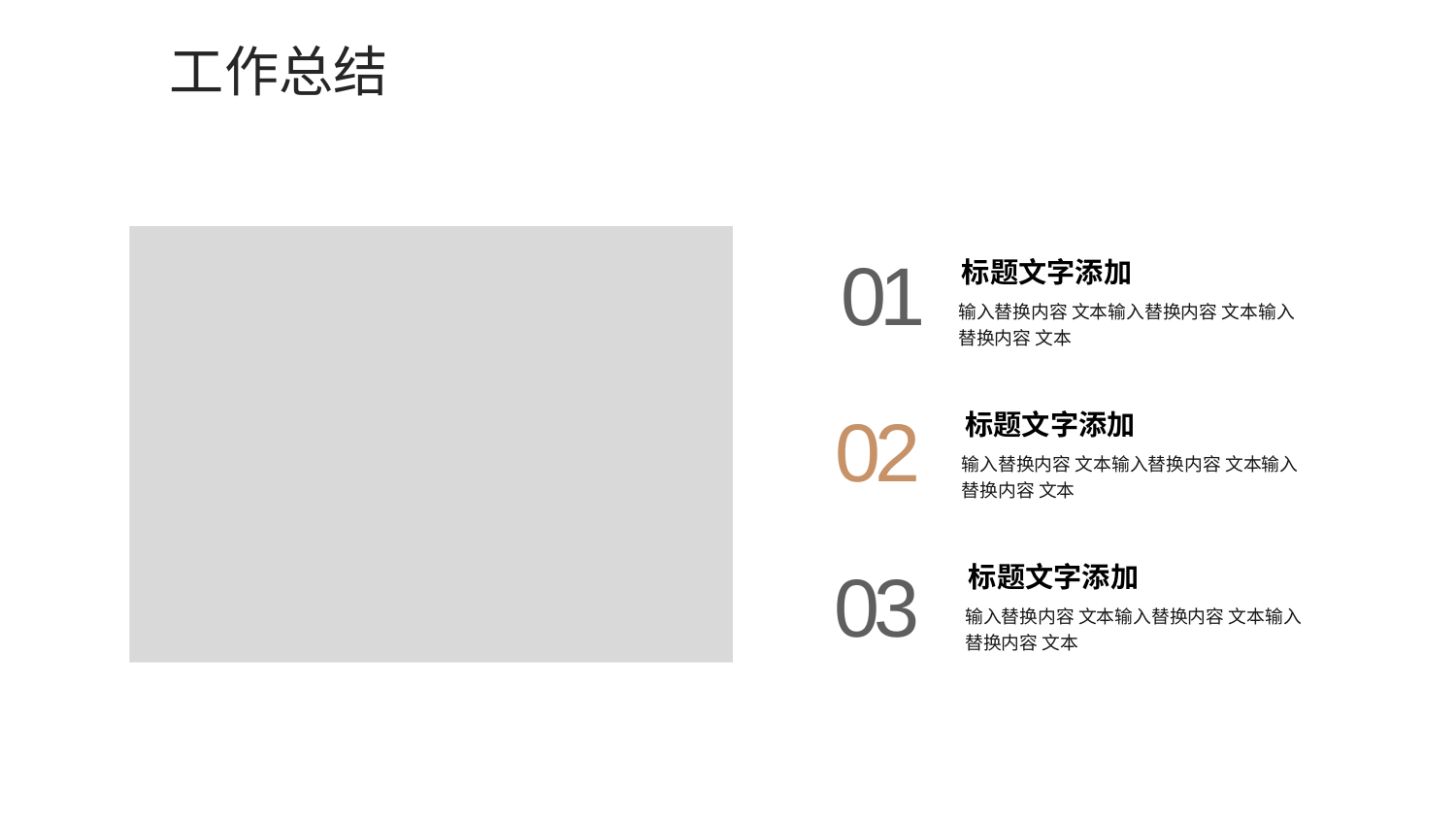

工作总结

01
标题文字添加
输入替换内容 文本输入替换内容 文本输入替换内容 文本
02
标题文字添加
输入替换内容 文本输入替换内容 文本输入替换内容 文本
03
标题文字添加
输入替换内容 文本输入替换内容 文本输入替换内容 文本